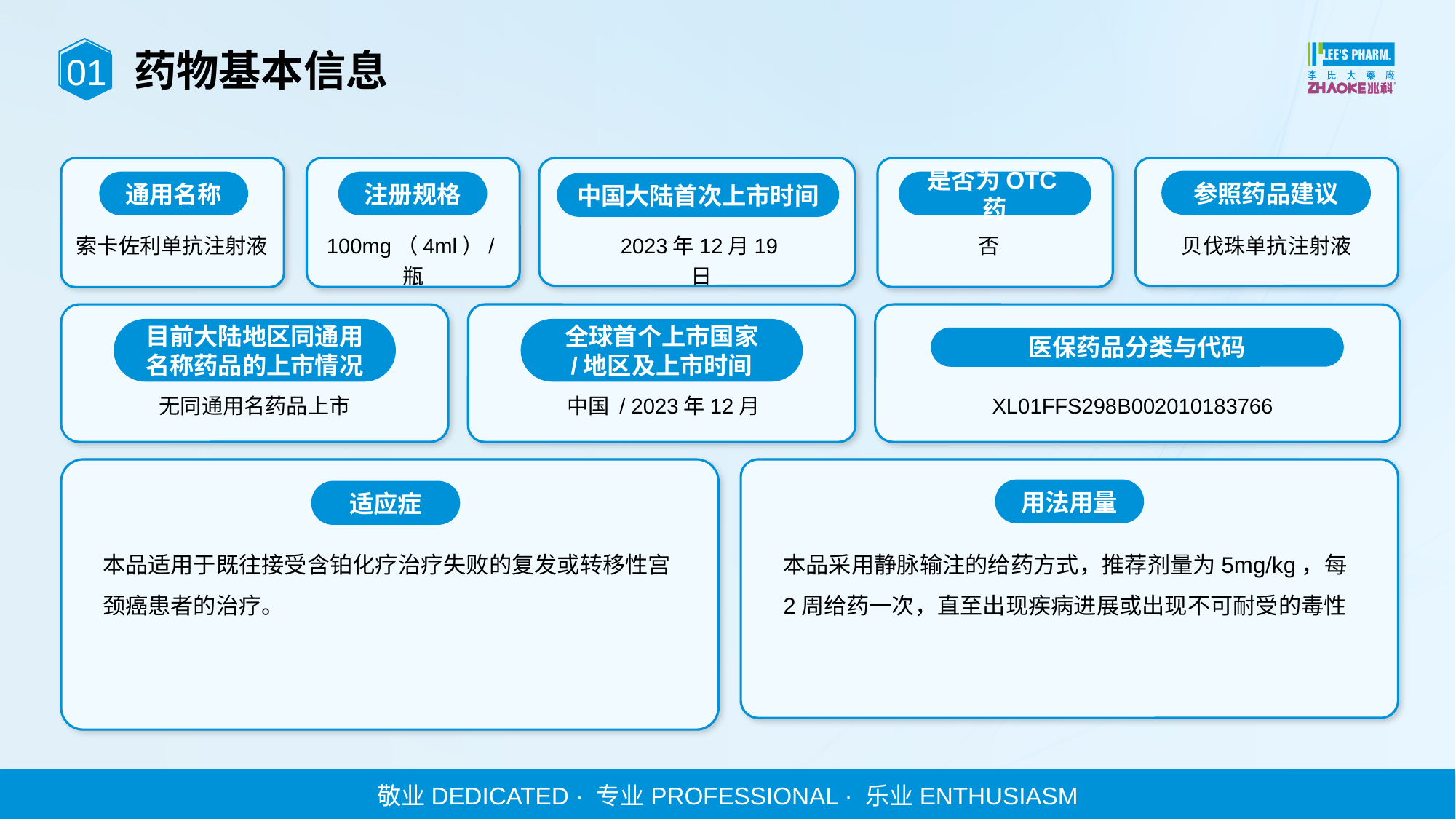

01
药物基本信息

参照药品建议
通用名称
注册规格
是否为OTC药
中国大陆首次上市时间
索卡佐利单抗注射液
100mg（4ml）/瓶
2023年12月19日
否
贝伐珠单抗注射液

目前大陆地区同通用
名称药品的上市情况
全球首个上市国家
/地区及上市时间
医保药品分类与代码
无同通用名药品上市
中国 / 2023年12月
XL01FFS298B002010183766

用法用量
适应症
本品适用于既往接受含铂化疗治疗失败的复发或转移性宫颈癌患者的治疗。
本品采用静脉输注的给药方式，推荐剂量为5mg/kg，每2周给药一次，直至出现疾病进展或出现不可耐受的毒性